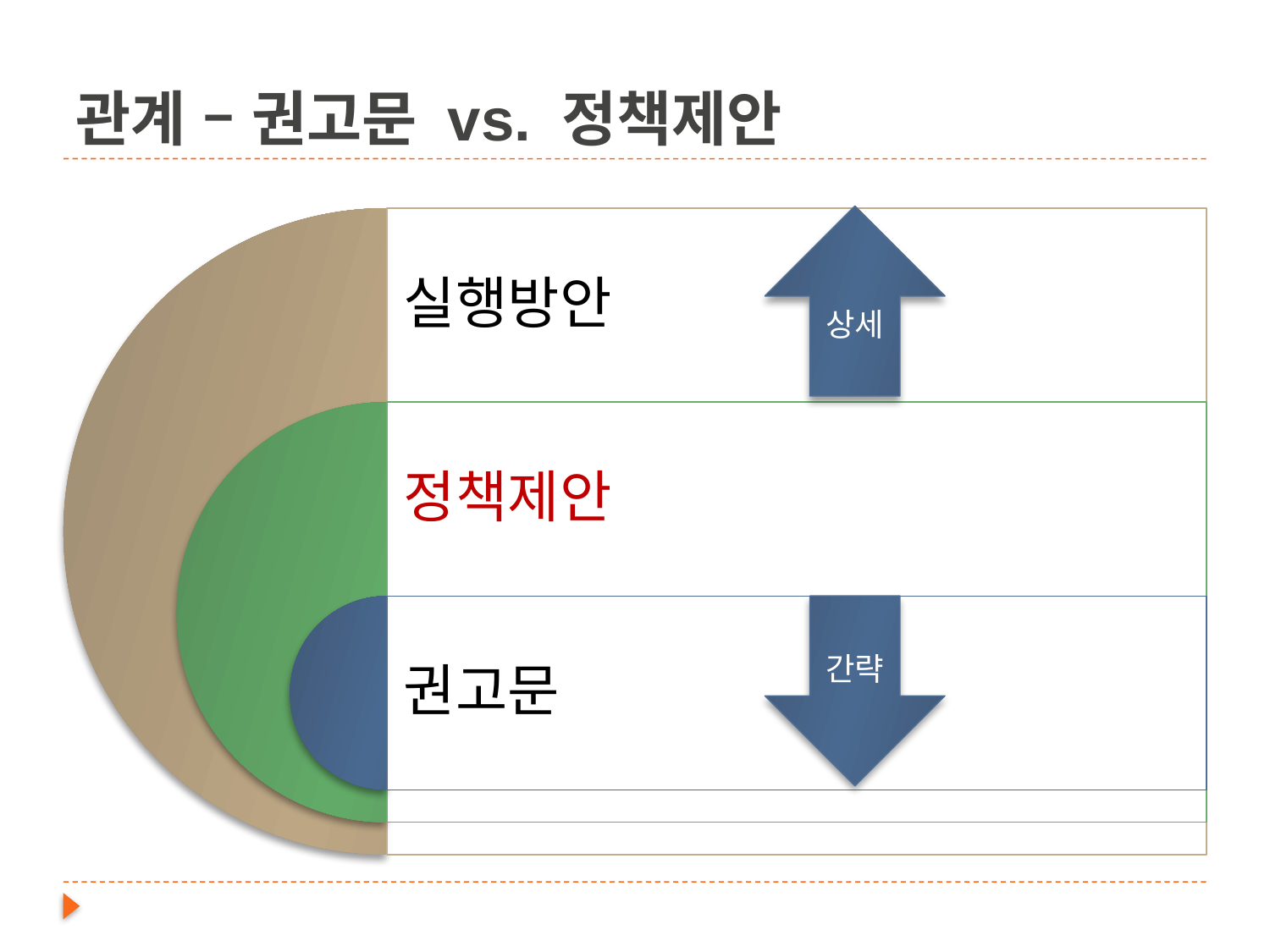

# 관계 – 권고문 vs. 정책제안
상세
실행방안
정책제안
권고문

간략